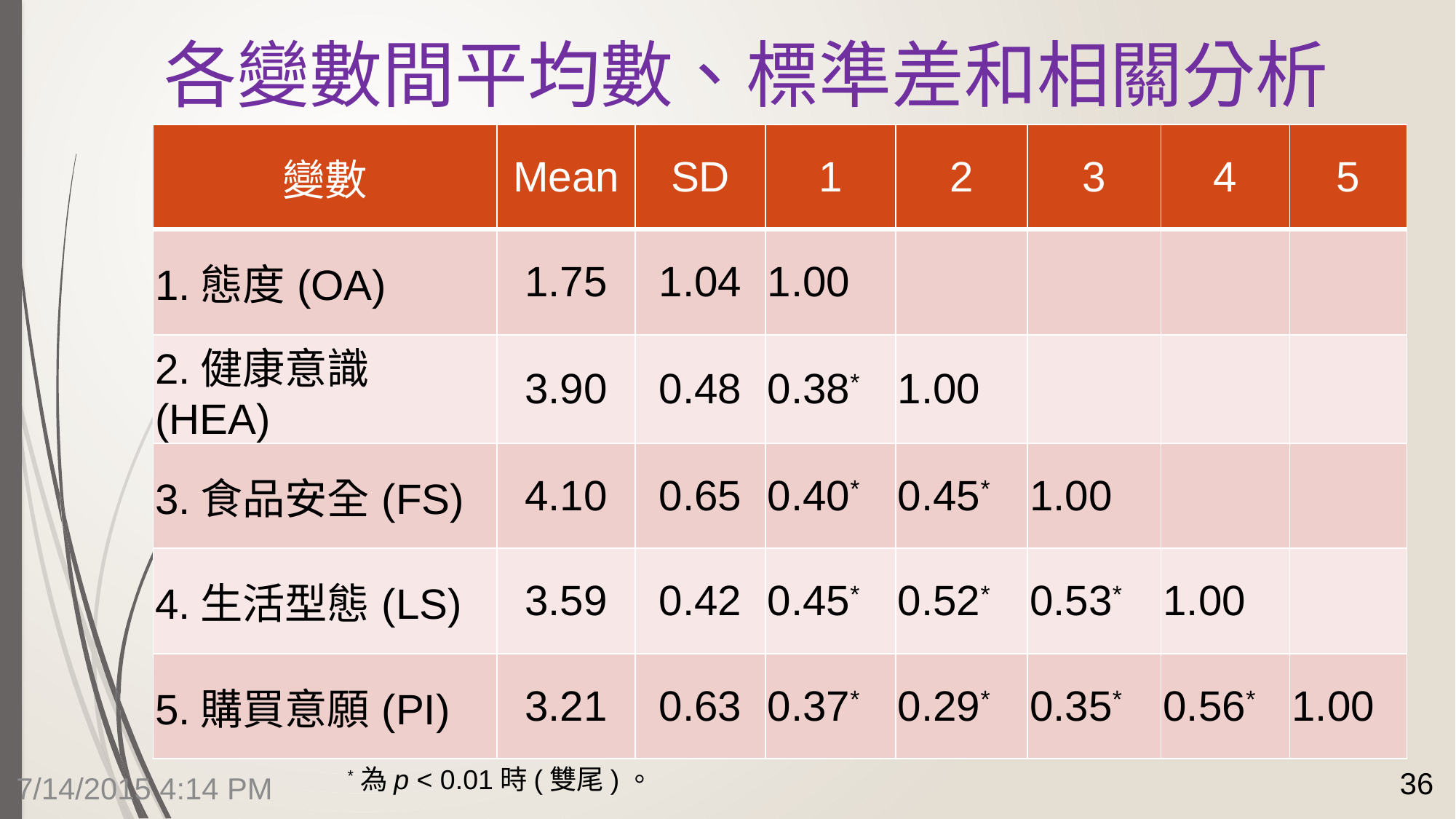

# 各變數間平均數、標準差和相關分析
| 變數 | Mean | SD | 1 | 2 | 3 | 4 | 5 |
| --- | --- | --- | --- | --- | --- | --- | --- |
| 1.態度(OA) | 1.75 | 1.04 | 1.00 |  |  |  |  |
| 2.健康意識(HEA) | 3.90 | 0.48 | 0.38\* | 1.00 |  |  |  |
| 3.食品安全(FS) | 4.10 | 0.65 | 0.40\* | 0.45\* | 1.00 |  |  |
| 4.生活型態(LS) | 3.59 | 0.42 | 0.45\* | 0.52\* | 0.53\* | 1.00 |  |
| 5.購買意願(PI) | 3.21 | 0.63 | 0.37\* | 0.29\* | 0.35\* | 0.56\* | 1.00 |
 *為p < 0.01時(雙尾)。
36
7/14/2015 4:14 PM